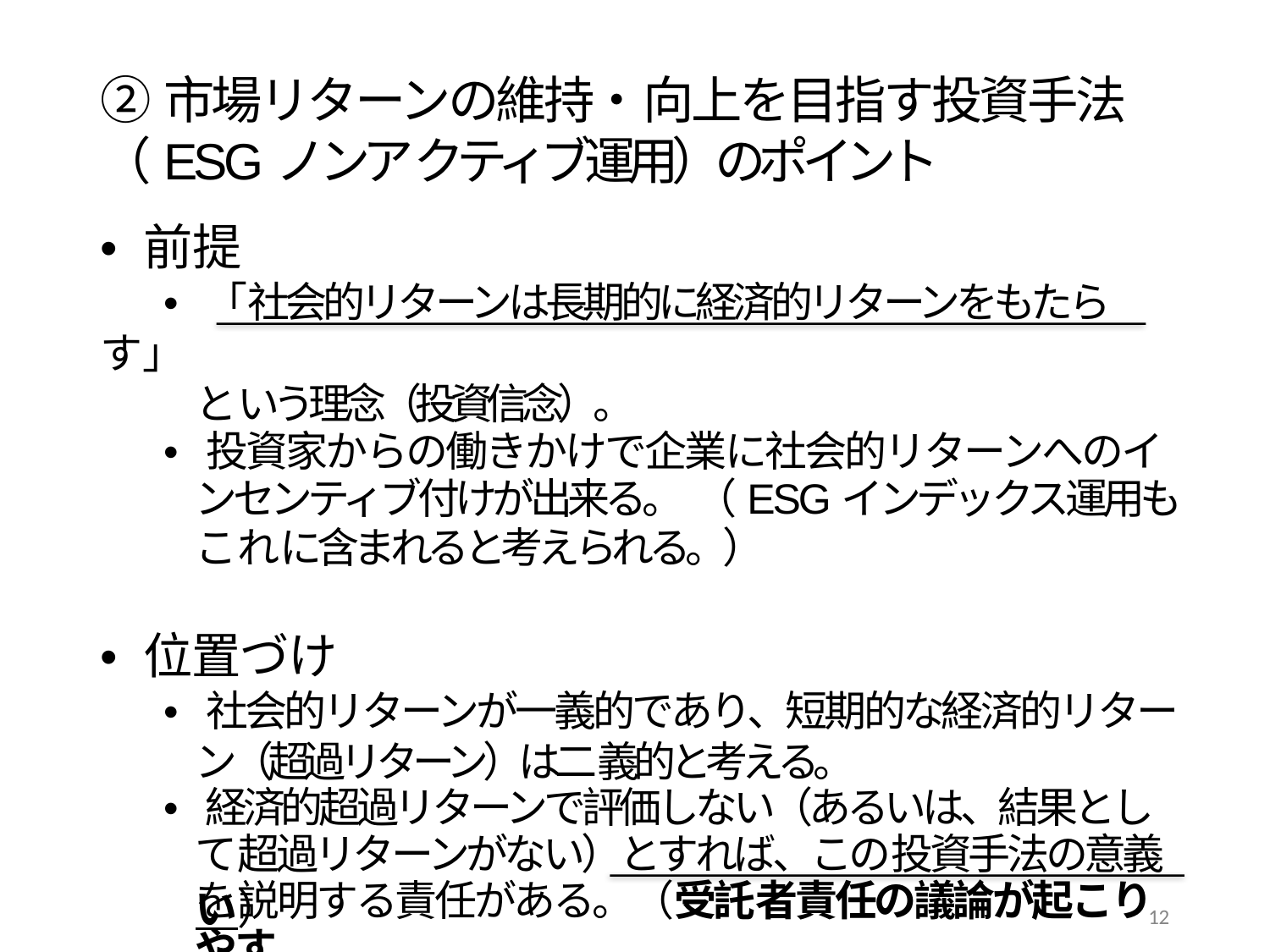

②市場リターンの維持・向上を目指す投資手法
（ESGノンアクティブ運用）のポイント

• 前提
• 「社会的リターンは長期的に経済的リターンをもたらす」
という理念（投資信念）。
• 投資家からの働きかけで企業に社会的リターンへのインセンティブ付けが出来る。 （ESGインデックス運用もこれに含まれると考えられる。）

• 位置づけ
• 社会的リターンが一義的であり、短期的な経済的リター
ン（超過リターン）は二義的と考える。
• 経済的超過リターンで評価しない（あるいは、結果として超過リターンがない）とすれば、この投資手法の意義を説明する責任がある。（受託者責任の議論が起こりやす

い）	12